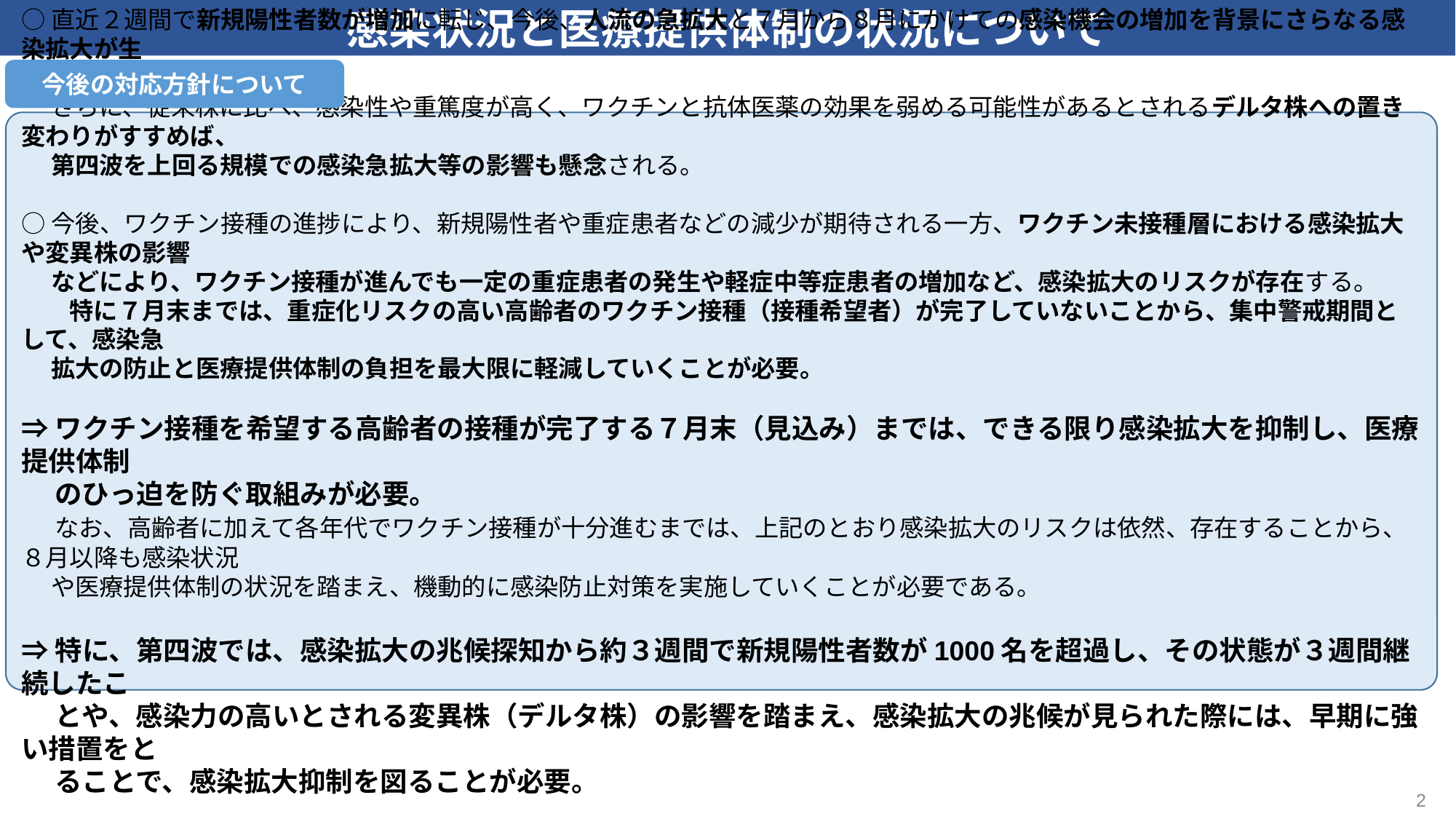

感染状況と医療提供体制の状況について
今後の対応方針について
○直近２週間で新規陽性者数が増加に転じ、今後、人流の急拡大と７月から８月にかけての感染機会の増加を背景にさらなる感染拡大が生
　 じる可能性がある。
　 さらに、従来株に比べ、感染性や重篤度が高く、ワクチンと抗体医薬の効果を弱める可能性があるとされるデルタ株への置き変わりがすすめば、
　 第四波を上回る規模での感染急拡大等の影響も懸念される。

○今後、ワクチン接種の進捗により、新規陽性者や重症患者などの減少が期待される一方、ワクチン未接種層における感染拡大や変異株の影響
　 などにより、ワクチン接種が進んでも一定の重症患者の発生や軽症中等症患者の増加など、感染拡大のリスクが存在する。
　　特に７月末までは、重症化リスクの高い高齢者のワクチン接種（接種希望者）が完了していないことから、集中警戒期間として、感染急
　 拡大の防止と医療提供体制の負担を最大限に軽減していくことが必要。

⇒ワクチン接種を希望する高齢者の接種が完了する７月末（見込み）までは、できる限り感染拡大を抑制し、医療提供体制
　 のひっ迫を防ぐ取組みが必要。
　 なお、高齢者に加えて各年代でワクチン接種が十分進むまでは、上記のとおり感染拡大のリスクは依然、存在することから、８月以降も感染状況
　 や医療提供体制の状況を踏まえ、機動的に感染防止対策を実施していくことが必要である。

⇒特に、第四波では、感染拡大の兆候探知から約３週間で新規陽性者数が1000名を超過し、その状態が３週間継続したこ
　 とや、感染力の高いとされる変異株（デルタ株）の影響を踏まえ、感染拡大の兆候が見られた際には、早期に強い措置をと
　 ることで、感染拡大抑制を図ることが必要。
2